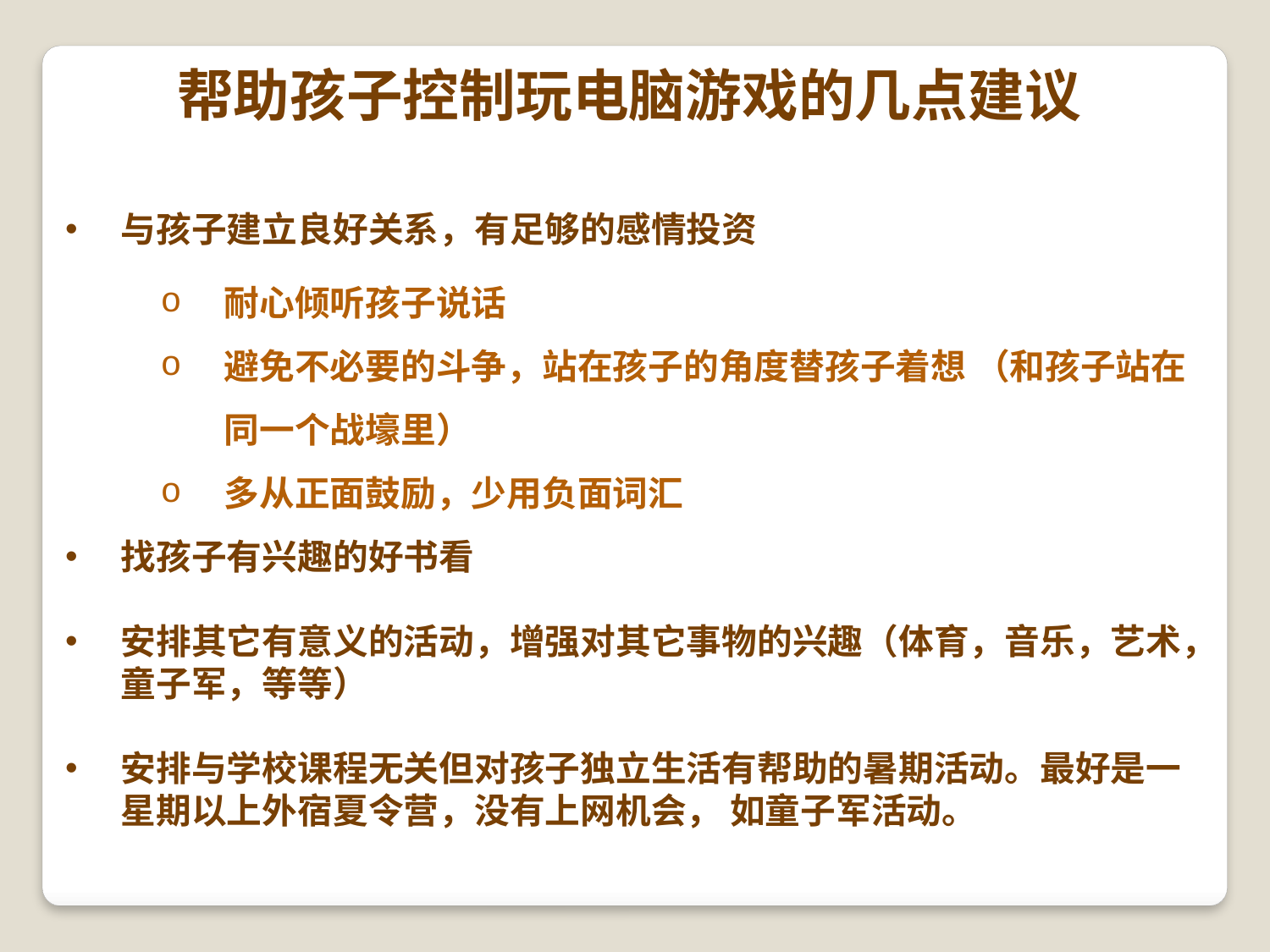

帮助孩子控制玩电脑游戏的几点建议
与孩子建立良好关系，有足够的感情投资
耐心倾听孩子说话
避免不必要的斗争，站在孩子的角度替孩子着想 （和孩子站在同一个战壕里）
多从正面鼓励，少用负面词汇
找孩子有兴趣的好书看
安排其它有意义的活动，增强对其它事物的兴趣（体育，音乐，艺术，童子军，等等）
安排与学校课程无关但对孩子独立生活有帮助的暑期活动。最好是一星期以上外宿夏令营，没有上网机会， 如童子军活动。